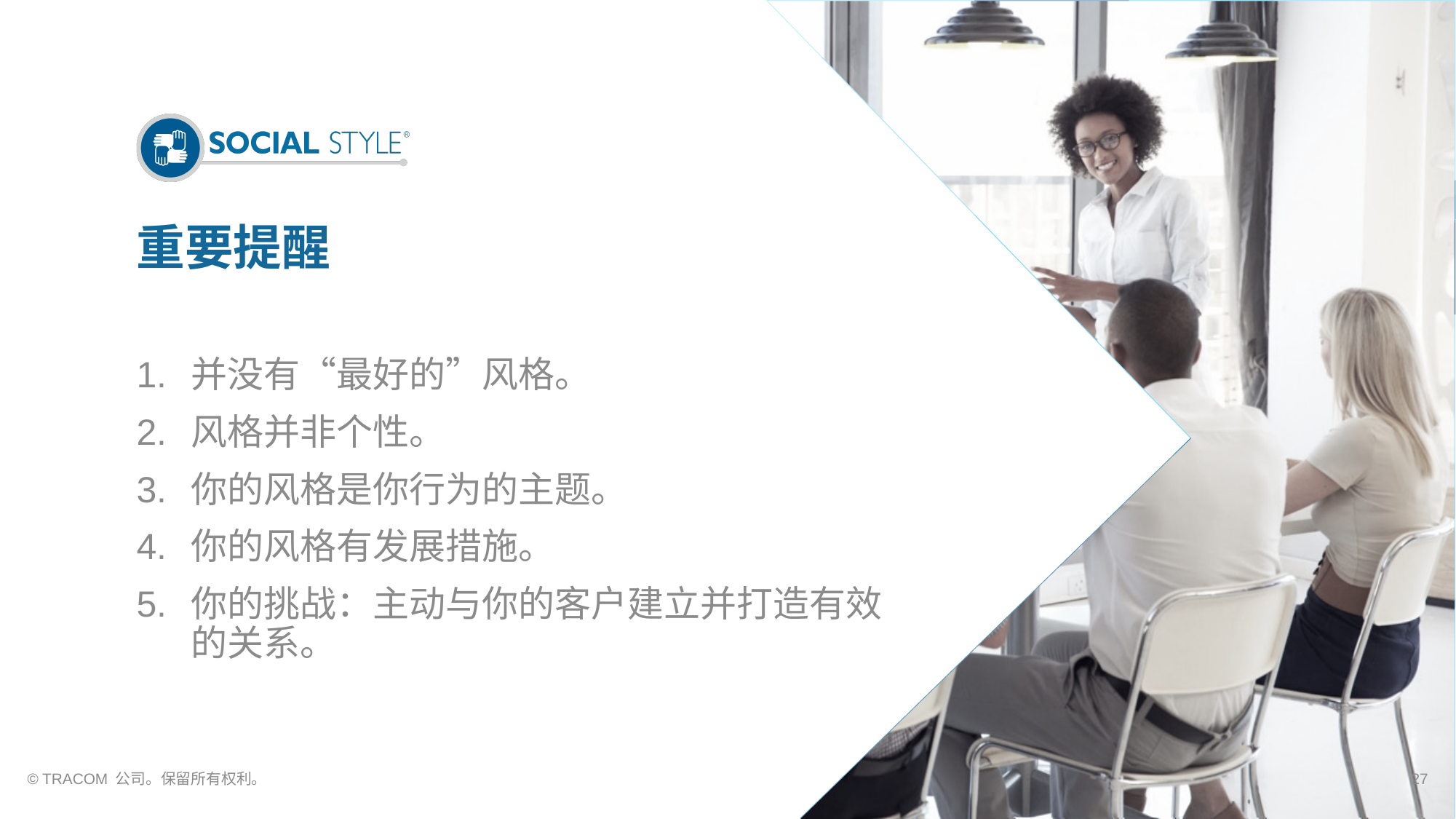

# 重要提醒

并没有“最好的”风格。
风格并非个性。
你的风格是你行为的主题。
你的风格有发展措施。
你的挑战：主动与你的客户建立并打造有效的关系。

© TRACOM 公司。保留所有权利。
27